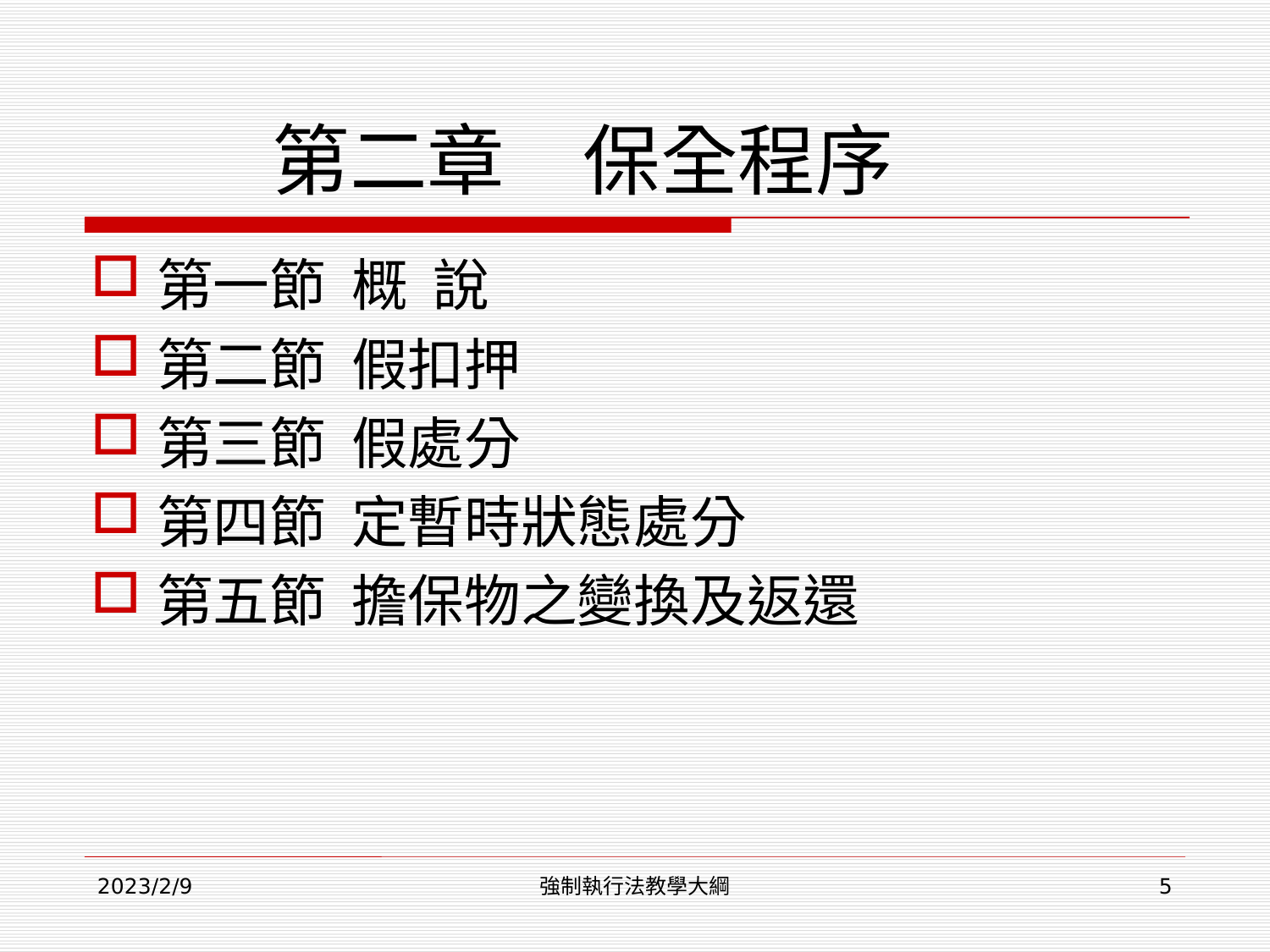

# 第二章　保全程序
第一節  概  說
第二節  假扣押
第三節  假處分
第四節  定暫時狀態處分
第五節  擔保物之變換及返還

2023/2/9
強制執行法教學大綱
5